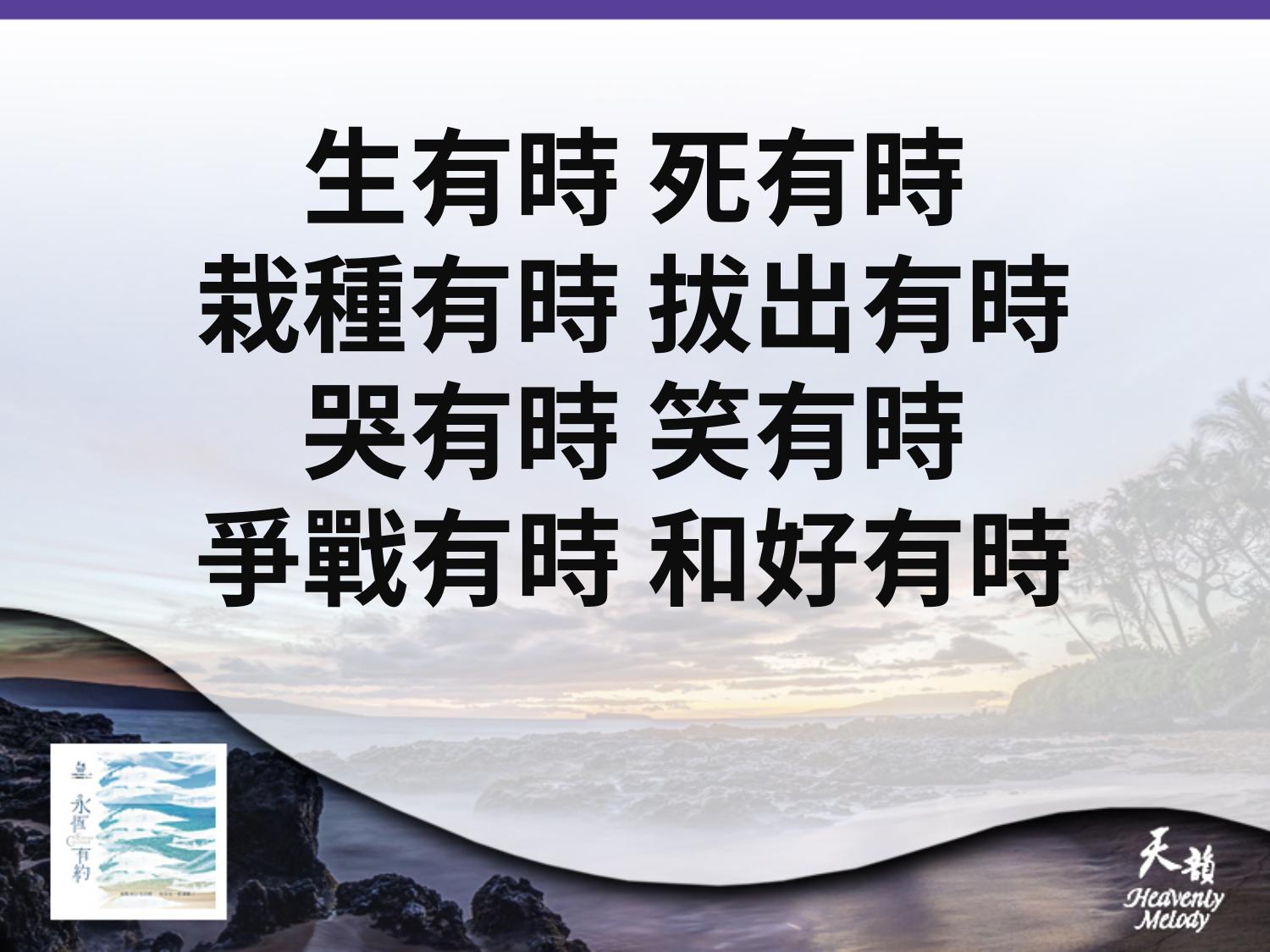

# 生有時 死有時 栽種有時 拔出有時 哭有時 笑有時 爭戰有時 和好有時